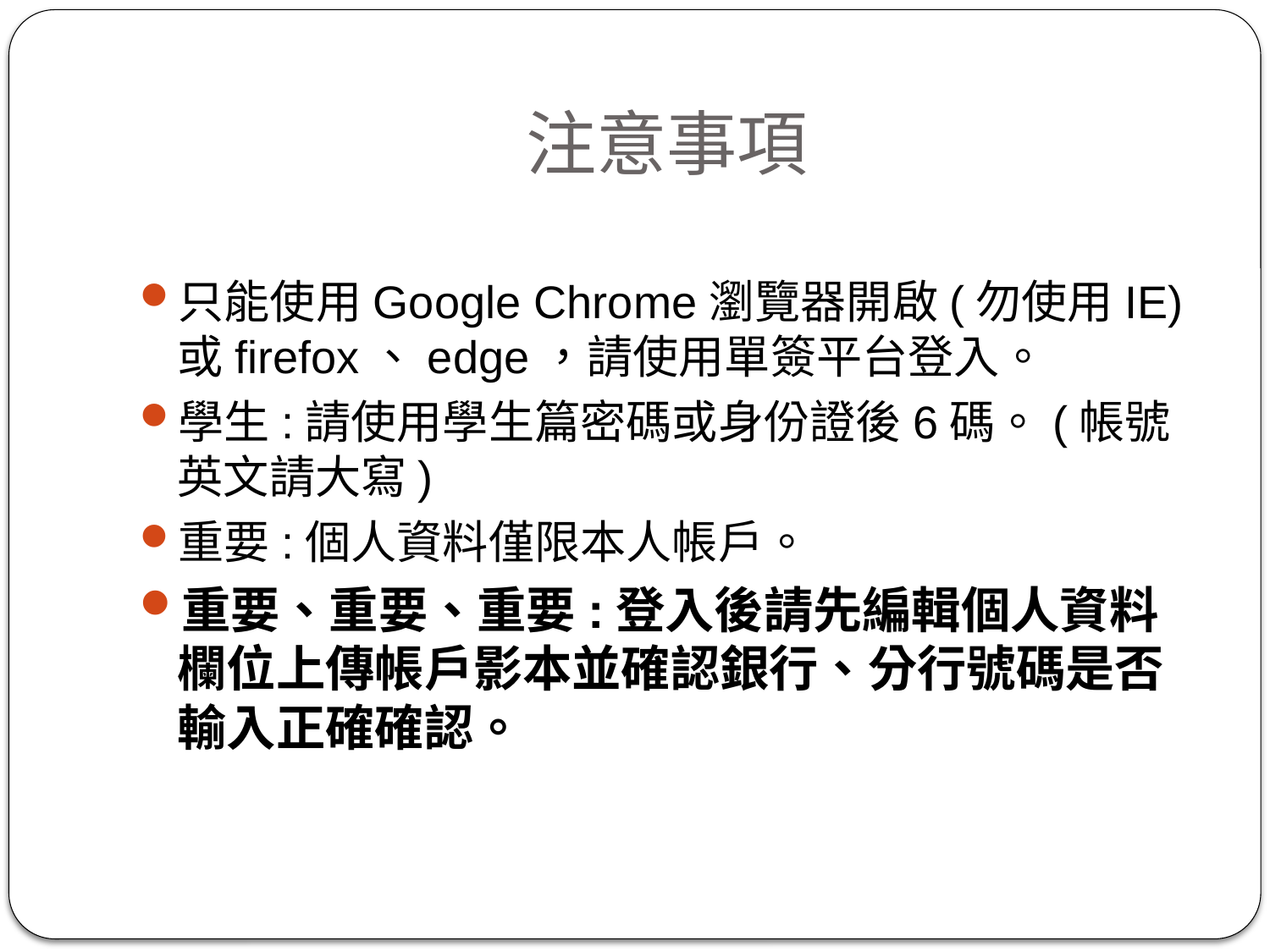

# 注意事項

只能使用Google Chrome瀏覽器開啟(勿使用IE)或firefox、edge，請使用單簽平台登入。
學生:請使用學生篇密碼或身份證後6碼。(帳號英文請大寫)
重要:個人資料僅限本人帳戶。
重要、重要、重要:登入後請先編輯個人資料欄位上傳帳戶影本並確認銀行、分行號碼是否輸入正確確認。